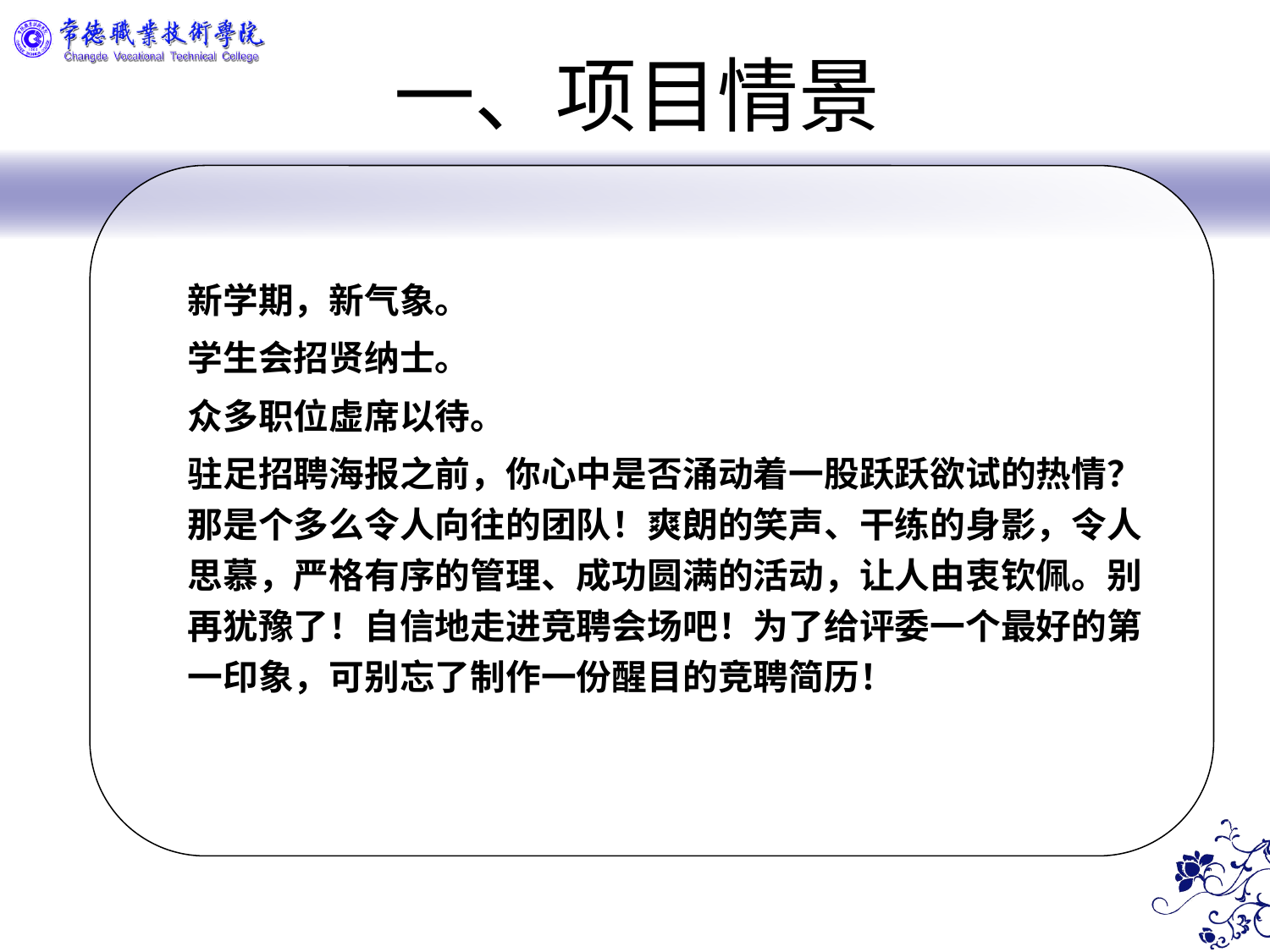

一、项目情景

新学期，新气象。
学生会招贤纳士。
众多职位虚席以待。
驻足招聘海报之前，你心中是否涌动着一股跃跃欲试的热情？那是个多么令人向往的团队！爽朗的笑声、干练的身影，令人思慕，严格有序的管理、成功圆满的活动，让人由衷钦佩。别再犹豫了！自信地走进竞聘会场吧！为了给评委一个最好的第一印象，可别忘了制作一份醒目的竞聘简历！